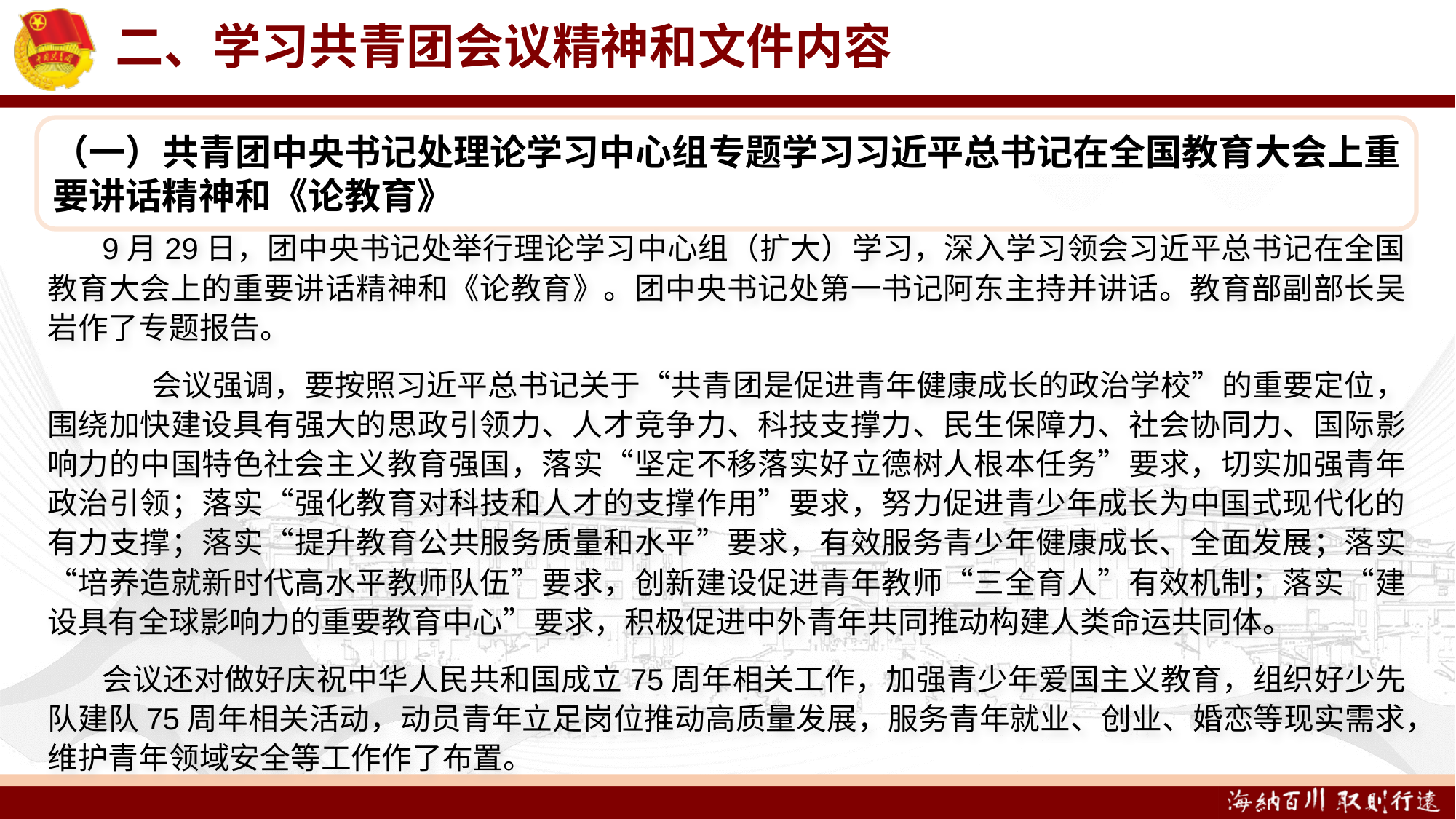

二、学习共青团会议精神和文件内容
（一）共青团中央书记处理论学习中心组专题学习习近平总书记在全国教育大会上重要讲话精神和《论教育》
9月29日，团中央书记处举行理论学习中心组（扩大）学习，深入学习领会习近平总书记在全国教育大会上的重要讲话精神和《论教育》。团中央书记处第一书记阿东主持并讲话。教育部副部长吴岩作了专题报告。
      会议强调，要按照习近平总书记关于“共青团是促进青年健康成长的政治学校”的重要定位，围绕加快建设具有强大的思政引领力、人才竞争力、科技支撑力、民生保障力、社会协同力、国际影响力的中国特色社会主义教育强国，落实“坚定不移落实好立德树人根本任务”要求，切实加强青年政治引领；落实“强化教育对科技和人才的支撑作用”要求，努力促进青少年成长为中国式现代化的有力支撑；落实“提升教育公共服务质量和水平”要求，有效服务青少年健康成长、全面发展；落实“培养造就新时代高水平教师队伍”要求，创新建设促进青年教师“三全育人”有效机制；落实“建设具有全球影响力的重要教育中心”要求，积极促进中外青年共同推动构建人类命运共同体。
会议还对做好庆祝中华人民共和国成立75周年相关工作，加强青少年爱国主义教育，组织好少先队建队75周年相关活动，动员青年立足岗位推动高质量发展，服务青年就业、创业、婚恋等现实需求，维护青年领域安全等工作作了布置。